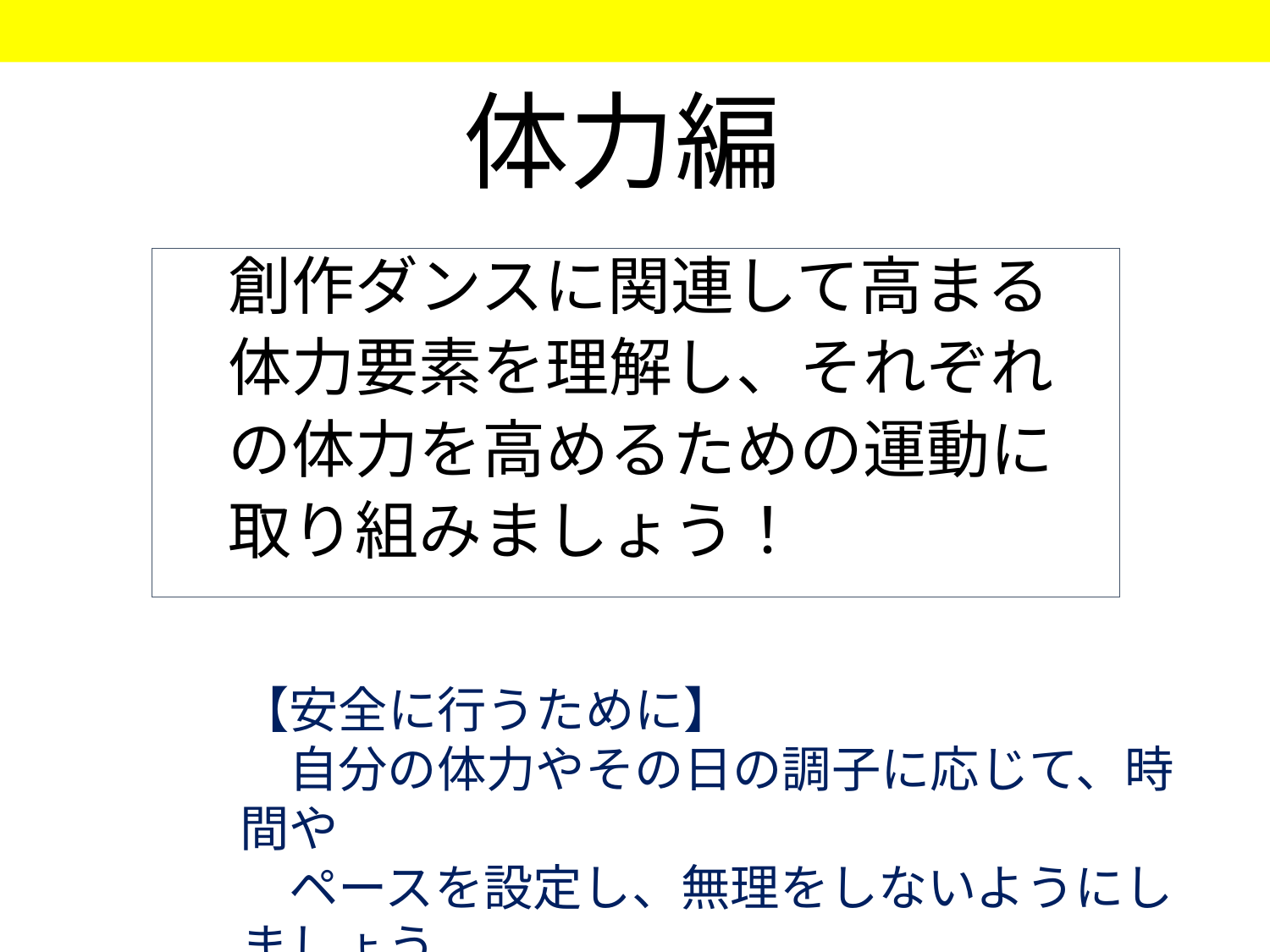

# 体力編

　創作ダンスに関連して高まる
　体力要素を理解し、それぞれ
　の体力を高めるための運動に
　取り組みましょう！

【安全に行うために】
　自分の体力やその日の調子に応じて、時間や
　ペースを設定し、無理をしないようにしましょう。